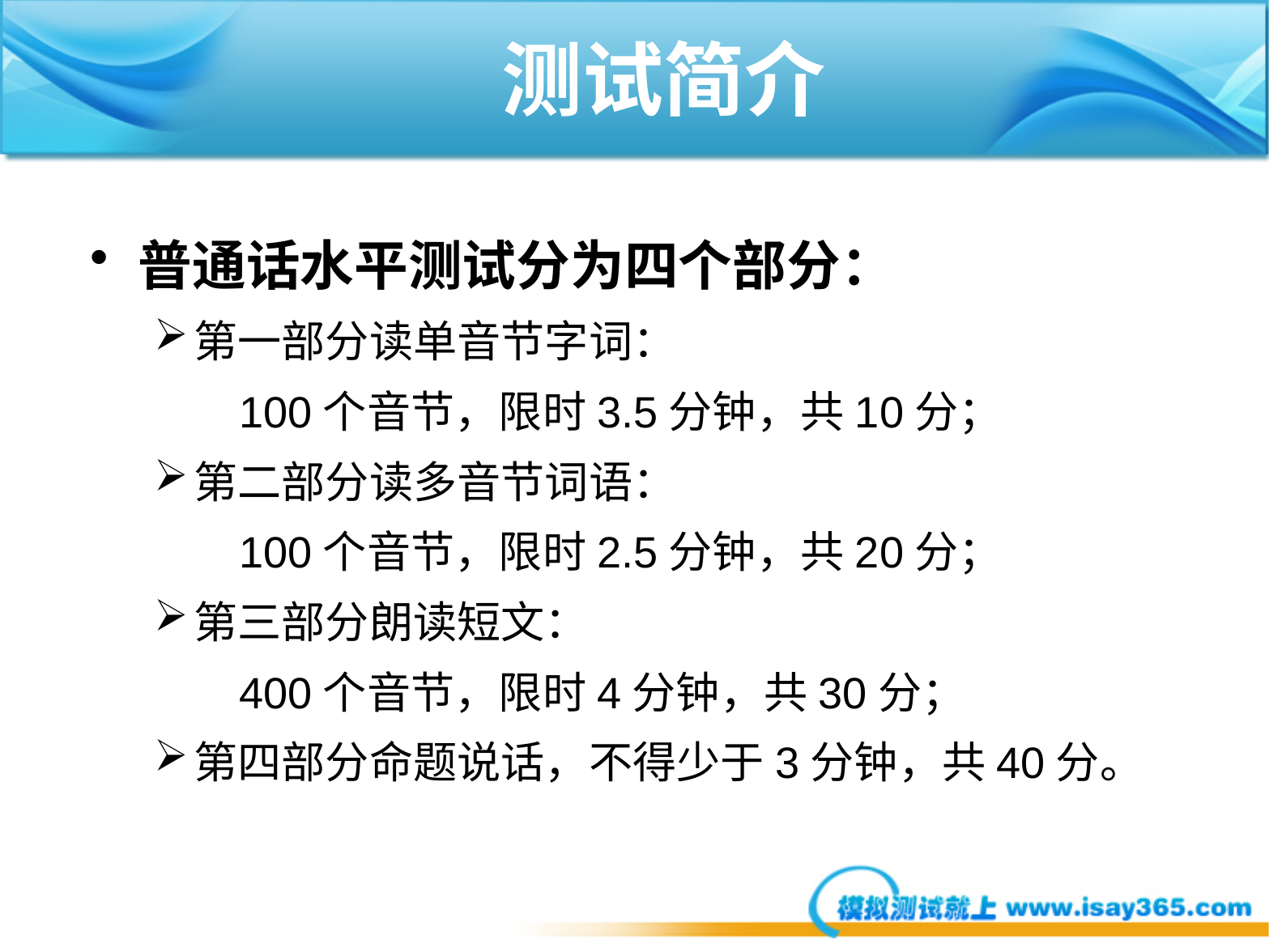

# 测试简介
普通话水平测试分为四个部分：
第一部分读单音节字词：
       100个音节，限时3.5分钟，共10分；
第二部分读多音节词语：
       100个音节，限时2.5分钟，共20分；
第三部分朗读短文：
       400个音节，限时4分钟，共30分；
第四部分命题说话，不得少于3分钟，共40分。